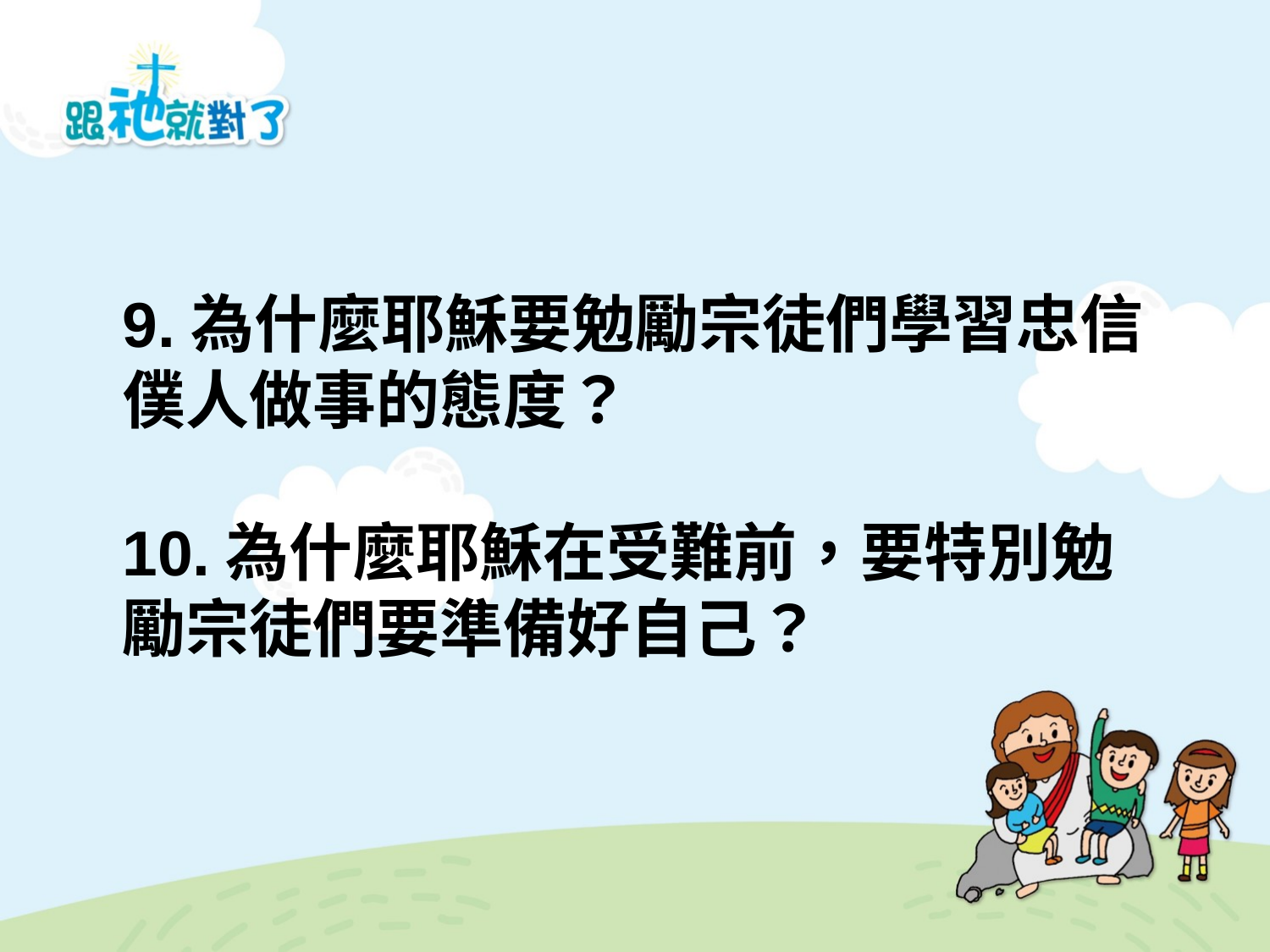

9.為什麼耶穌要勉勵宗徒們學習忠信僕人做事的態度？

10.為什麼耶穌在受難前，要特別勉勵宗徒們要準備好自己？